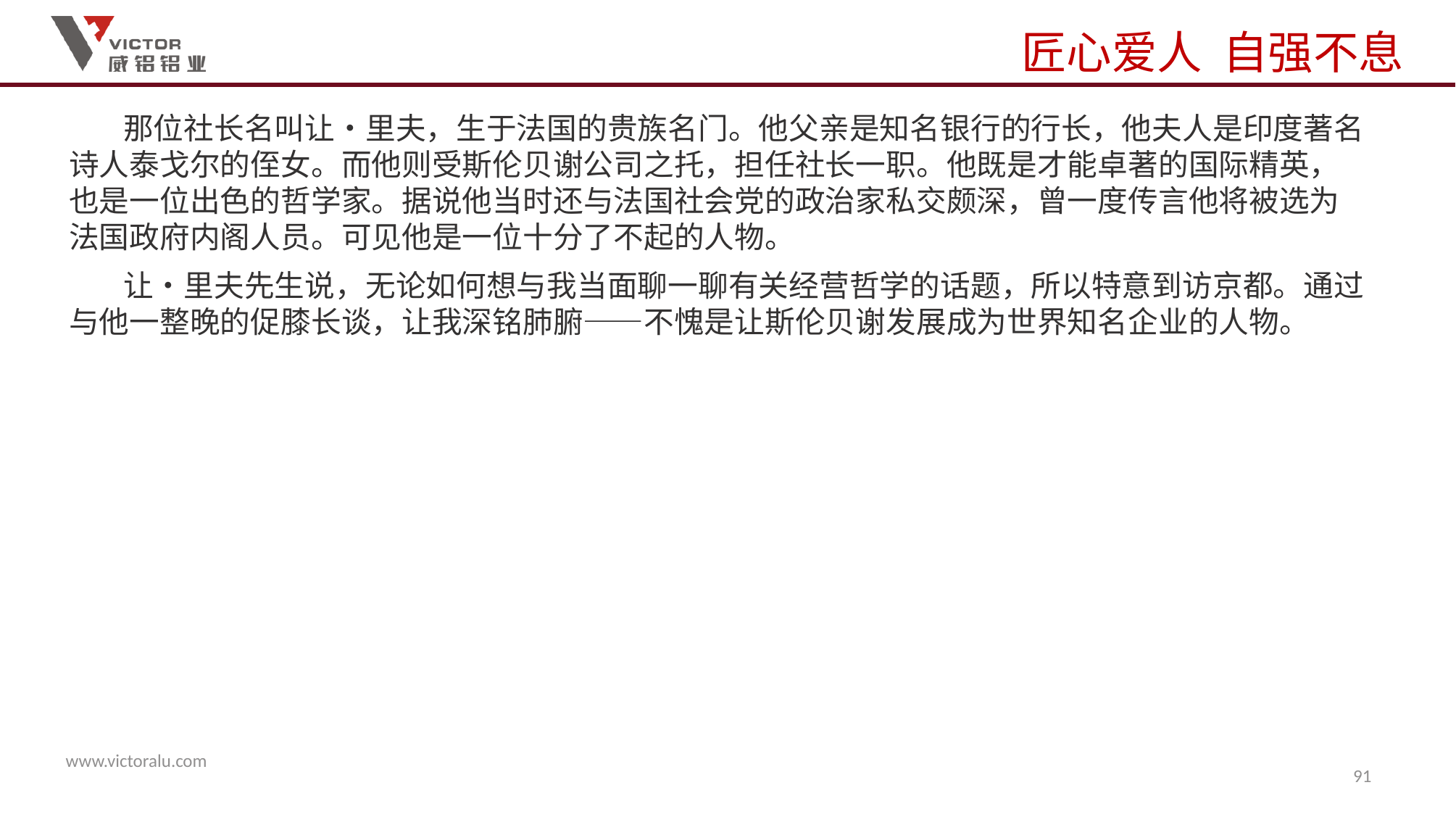

那位社长名叫让•里夫，生于法国的贵族名门。他父亲是知名银行的行长，他夫人是印度著名诗人泰戈尔的侄女。而他则受斯伦贝谢公司之托，担任社长一职。他既是才能卓著的国际精英，也是一位出色的哲学家。据说他当时还与法国社会党的政治家私交颇深，曾一度传言他将被选为法国政府内阁人员。可见他是一位十分了不起的人物。
让•里夫先生说，无论如何想与我当面聊一聊有关经营哲学的话题，所以特意到访京都。通过与他一整晚的促膝长谈，让我深铭肺腑——不愧是让斯伦贝谢发展成为世界知名企业的人物。
91